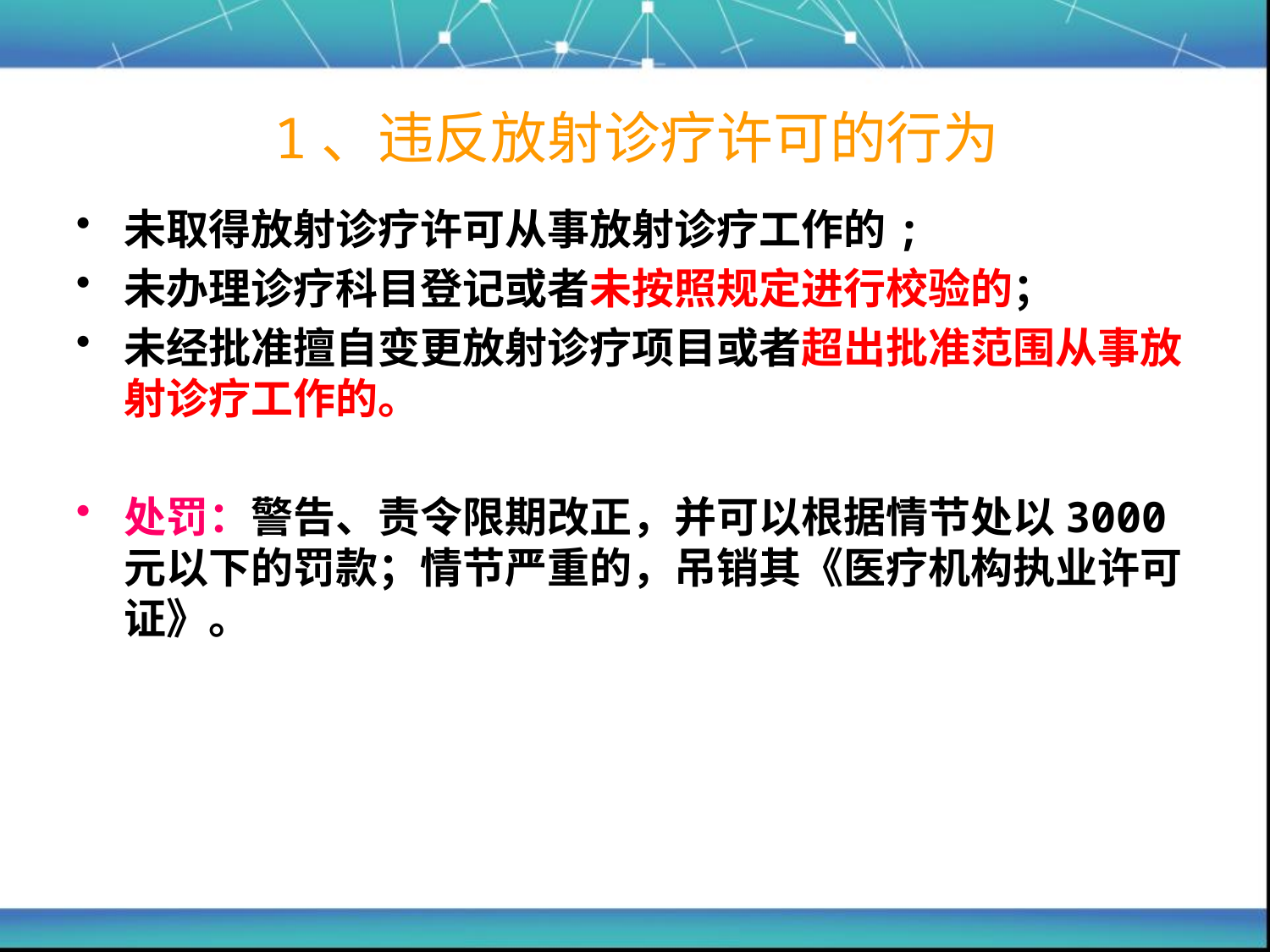

# 1、违反放射诊疗许可的行为
未取得放射诊疗许可从事放射诊疗工作的;
未办理诊疗科目登记或者未按照规定进行校验的；
未经批准擅自变更放射诊疗项目或者超出批准范围从事放射诊疗工作的。

处罚：警告、责令限期改正，并可以根据情节处以3000元以下的罚款；情节严重的，吊销其《医疗机构执业许可证》。